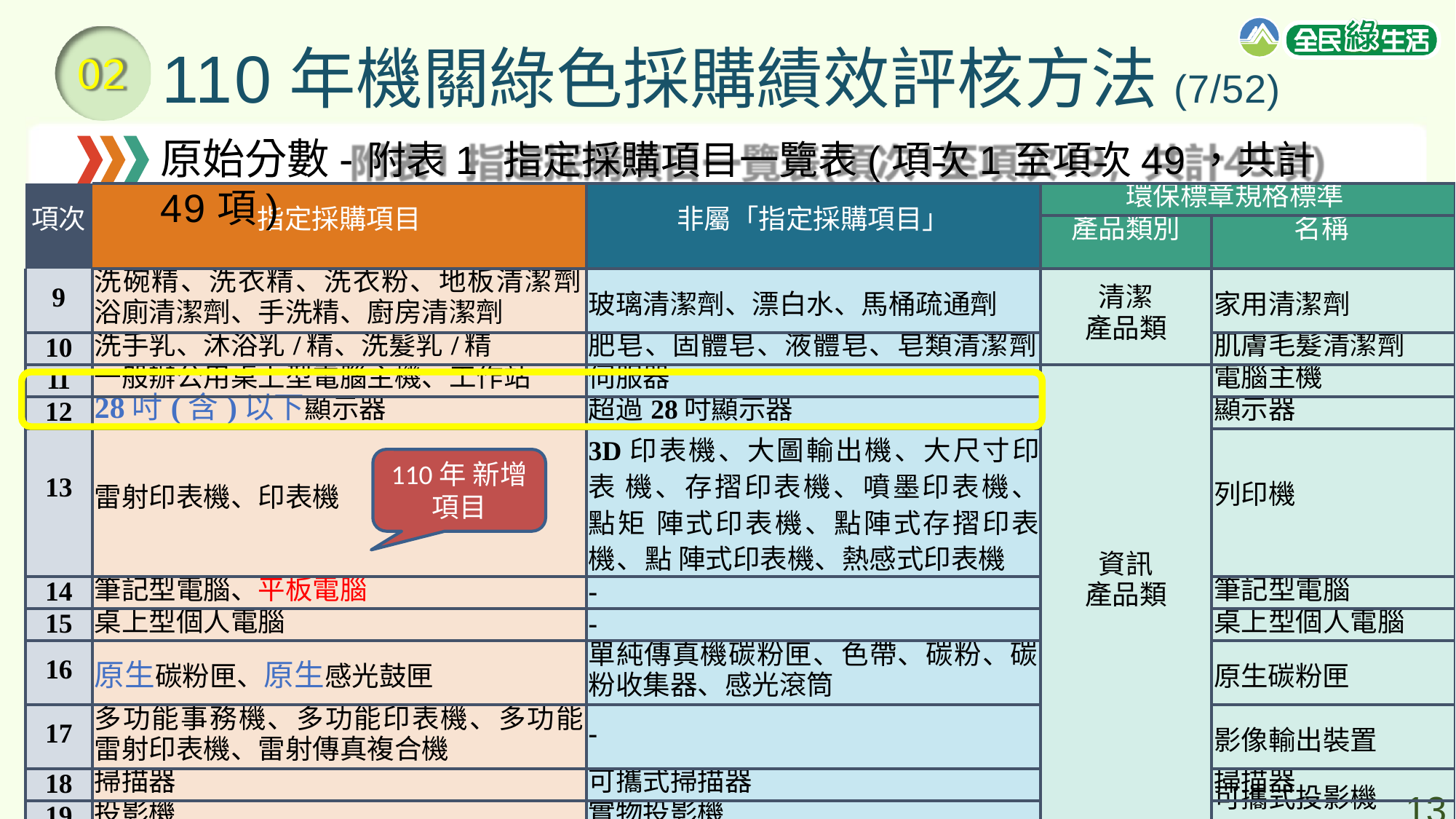

# 110年機關綠色採購績效評核方法(7/52)
原始分數-附表1 指定採購項目一覽表(項次1至項次49，共計49項)

02

| 項次 | 指定採購項目 | 非屬「指定採購項目」 | 環保標章規格標準 |  |
| --- | --- | --- | --- | --- |
|  |  |  | 產品類別 | 名稱 |
| 9 | 洗碗精、洗衣精、洗衣粉、地板清潔劑 浴廁清潔劑、手洗精、廚房清潔劑 | 玻璃清潔劑、漂白水、馬桶疏通劑 | 清潔 產品類 | 家用清潔劑 |
| 10 | 洗手乳、沐浴乳/精、洗髮乳/精 | 肥皂、固體皂、液體皂、皂類清潔劑 |  | 肌膚毛髮清潔劑 |
| 11 | 一般辦公用桌上型電腦主機、工作站 | 伺服器 | 資訊 產品類 | 電腦主機 |
| 12 | 28吋(含)以下顯示器 | 超過28吋顯示器 |  | 顯示器 |
| 13 | 雷射印表機、印表機 | 3D印表機、大圖輸出機、大尺寸印表 機、存摺印表機、噴墨印表機、點矩 陣式印表機、點陣式存摺印表機、點 陣式印表機、熱感式印表機 |  | 列印機 |
| 14 | 筆記型電腦、平板電腦 | - |  | 筆記型電腦 |
| 15 | 桌上型個人電腦 | - |  | 桌上型個人電腦 |
| 16 | 原生碳粉匣、原生感光鼓匣 | 單純傳真機碳粉匣、色帶、碳粉、碳 粉收集器、感光滾筒 |  | 原生碳粉匣 |
| 17 | 多功能事務機、多功能印表機、多功能 雷射印表機、雷射傳真複合機 | - |  | 影像輸出裝置 |
| 18 | 掃描器 | 可攜式掃描器 |  | 掃描器 |
| 19 | 投影機 | 實物投影機 |  | 可攜式投影機 13 |

110年 新增項目